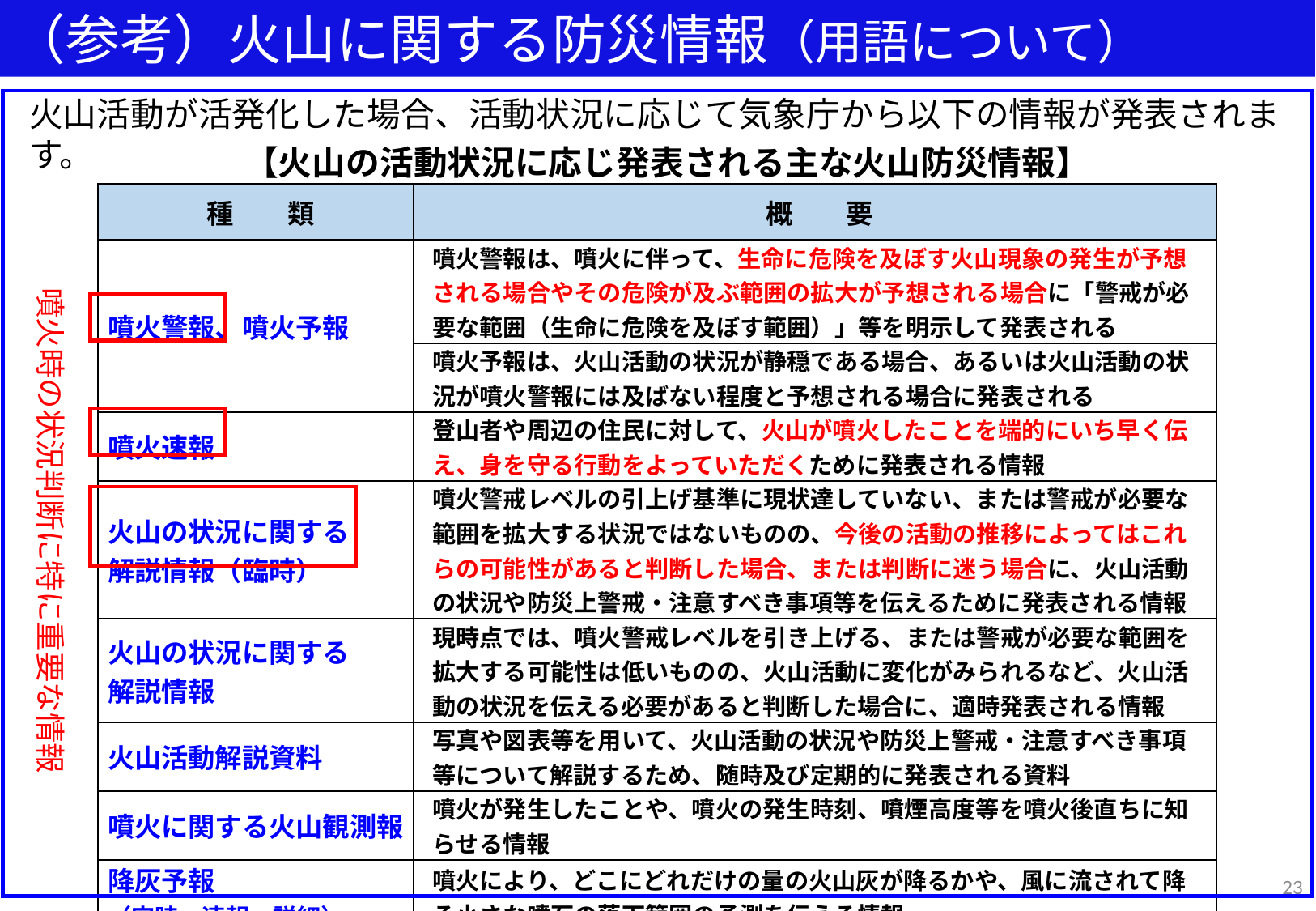

（参考）火山に関する防災情報（用語について）
火山活動が活発化した場合、活動状況に応じて気象庁から以下の情報が発表されます。

【火山の活動状況に応じ発表される主な火山防災情報】
| 種　　類 | 概　　要 |
| --- | --- |
| 噴火警報、噴火予報 | 噴火警報は、噴火に伴って、生命に危険を及ぼす火山現象の発生が予想される場合やその危険が及ぶ範囲の拡大が予想される場合に「警戒が必要な範囲（生命に危険を及ぼす範囲）」等を明示して発表される |
|  | 噴火予報は、火山活動の状況が静穏である場合、あるいは火山活動の状況が噴火警報には及ばない程度と予想される場合に発表される |
| 噴火速報 | 登山者や周辺の住民に対して、火山が噴火したことを端的にいち早く伝え、身を守る行動をよっていただくために発表される情報 |
| 火山の状況に関する 解説情報（臨時） | 噴火警戒レベルの引上げ基準に現状達していない、または警戒が必要な範囲を拡大する状況ではないものの、今後の活動の推移によってはこれらの可能性があると判断した場合、または判断に迷う場合に、火山活動の状況や防災上警戒・注意すべき事項等を伝えるために発表される情報 |
| 火山の状況に関する 解説情報 | 現時点では、噴火警戒レベルを引き上げる、または警戒が必要な範囲を拡大する可能性は低いものの、火山活動に変化がみられるなど、火山活動の状況を伝える必要があると判断した場合に、適時発表される情報 |
| 火山活動解説資料 | 写真や図表等を用いて、火山活動の状況や防災上警戒・注意すべき事項等について解説するため、随時及び定期的に発表される資料 |
| 噴火に関する火山観測報 | 噴火が発生したことや、噴火の発生時刻、噴煙高度等を噴火後直ちに知らせる情報 |
| 降灰予報 （定時・速報・詳細） | 噴火により、どこにどれだけの量の火山灰が降るかや、風に流されて降る小さな噴石の落下範囲の予測を伝える情報 |
噴火時の状況判断に特に重要な情報

23